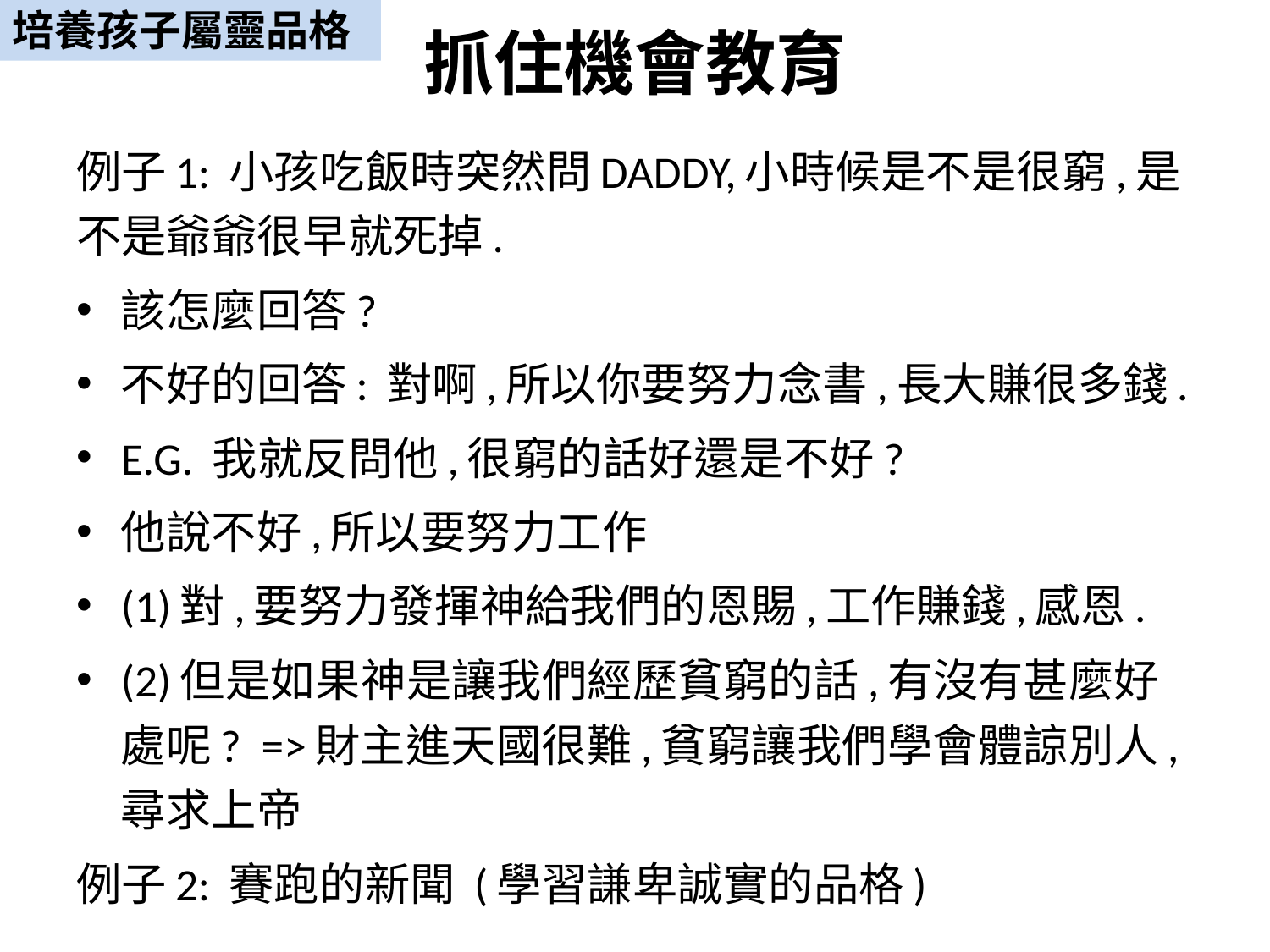

培養孩子屬靈品格
抓住機會教育
例子1: 小孩吃飯時突然問DADDY,小時候是不是很窮,是不是爺爺很早就死掉.
該怎麼回答?
不好的回答: 對啊,所以你要努力念書,長大賺很多錢.
E.G. 我就反問他,很窮的話好還是不好?
他說不好,所以要努力工作
(1)對,要努力發揮神給我們的恩賜,工作賺錢,感恩.
(2)但是如果神是讓我們經歷貧窮的話,有沒有甚麼好處呢?  =>財主進天國很難,貧窮讓我們學會體諒別人,尋求上帝
例子2: 賽跑的新聞 (學習謙卑誠實的品格)